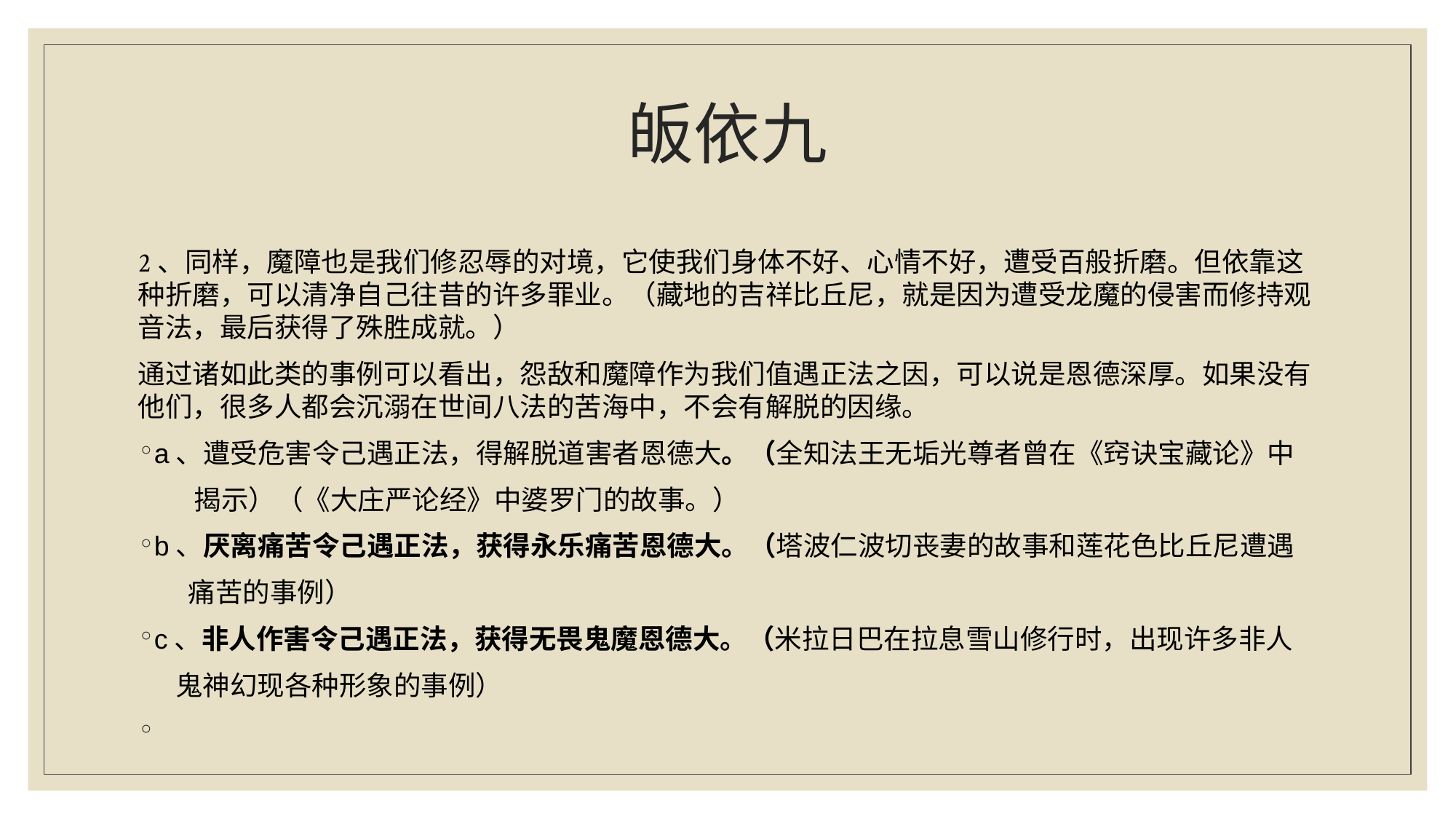

# 皈依九
2、同样，魔障也是我们修忍辱的对境，它使我们身体不好、心情不好，遭受百般折磨。但依靠这种折磨，可以清净自己往昔的许多罪业。（藏地的吉祥比丘尼，就是因为遭受龙魔的侵害而修持观音法，最后获得了殊胜成就。）
通过诸如此类的事例可以看出，怨敌和魔障作为我们值遇正法之因，可以说是恩德深厚。如果没有他们，很多人都会沉溺在世间八法的苦海中，不会有解脱的因缘。
a、遭受危害令己遇正法，得解脱道害者恩德大。（全知法王无垢光尊者曾在《窍诀宝藏论》中
        揭示）（《大庄严论经》中婆罗门的故事。）
b、厌离痛苦令己遇正法，获得永乐痛苦恩德大。（塔波仁波切丧妻的故事和莲花色比丘尼遭遇
       痛苦的事例）
c、非人作害令己遇正法，获得无畏鬼魔恩德大。（米拉日巴在拉息雪山修行时，出现许多非人
     鬼神幻现各种形象的事例）